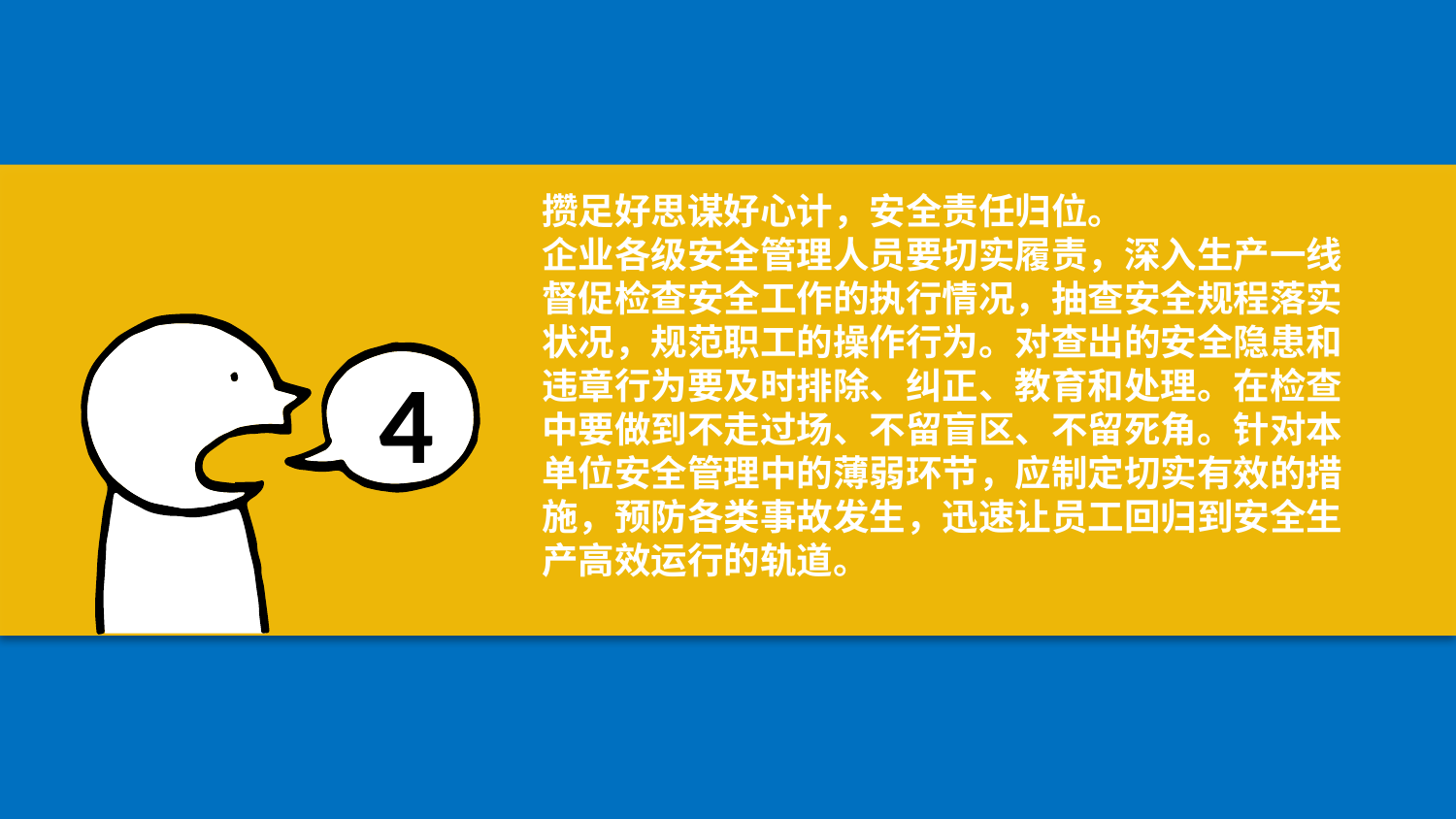

攒足好思谋好心计，安全责任归位。
企业各级安全管理人员要切实履责，深入生产一线督促检查安全工作的执行情况，抽查安全规程落实状况，规范职工的操作行为。对查出的安全隐患和违章行为要及时排除、纠正、教育和处理。在检查中要做到不走过场、不留盲区、不留死角。针对本单位安全管理中的薄弱环节，应制定切实有效的措施，预防各类事故发生，迅速让员工回归到安全生产高效运行的轨道。

4